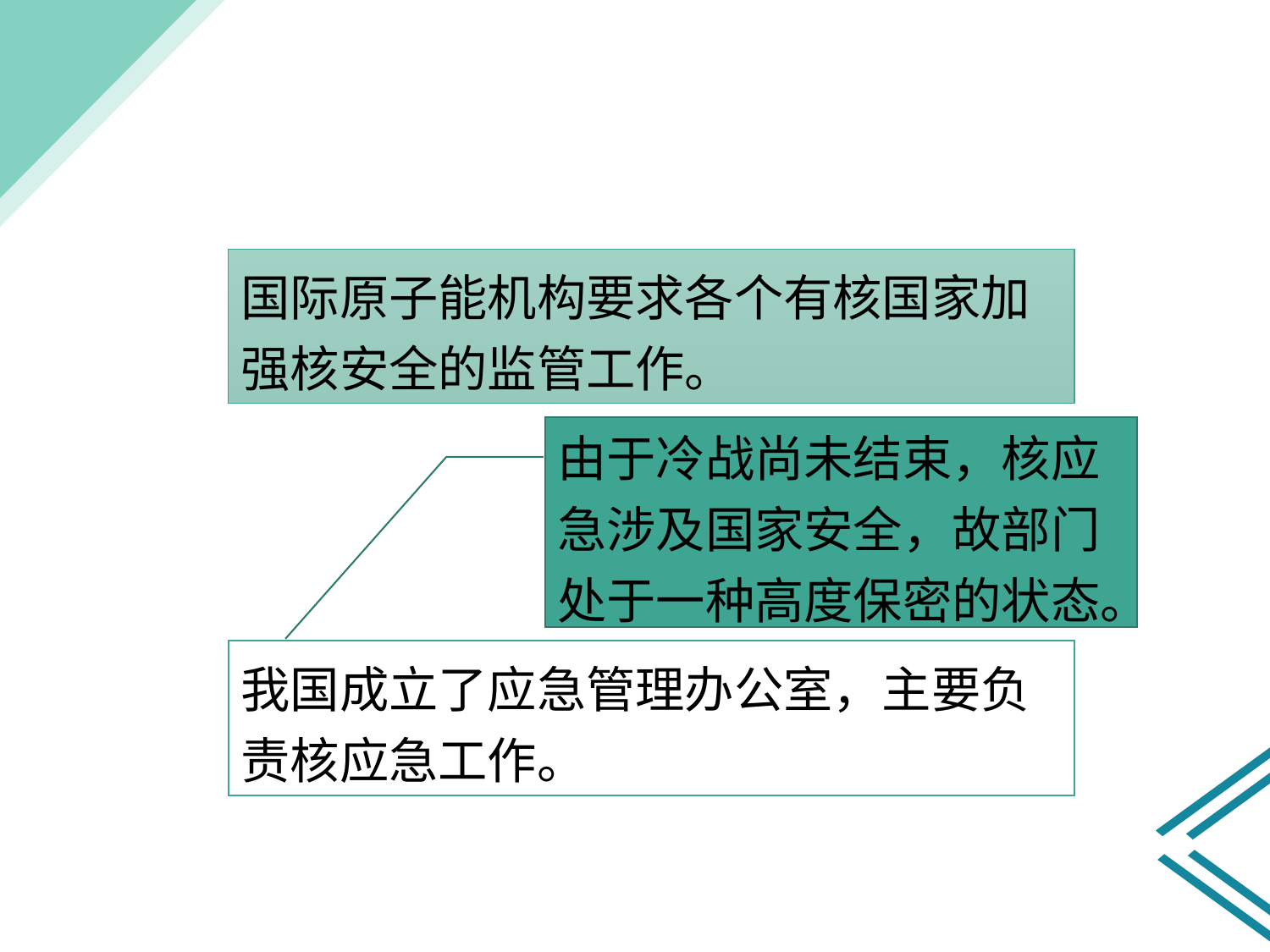

国际原子能机构要求各个有核国家加强核安全的监管工作。
由于冷战尚未结束，核应急涉及国家安全，故部门处于一种高度保密的状态。
我国成立了应急管理办公室，主要负责核应急工作。